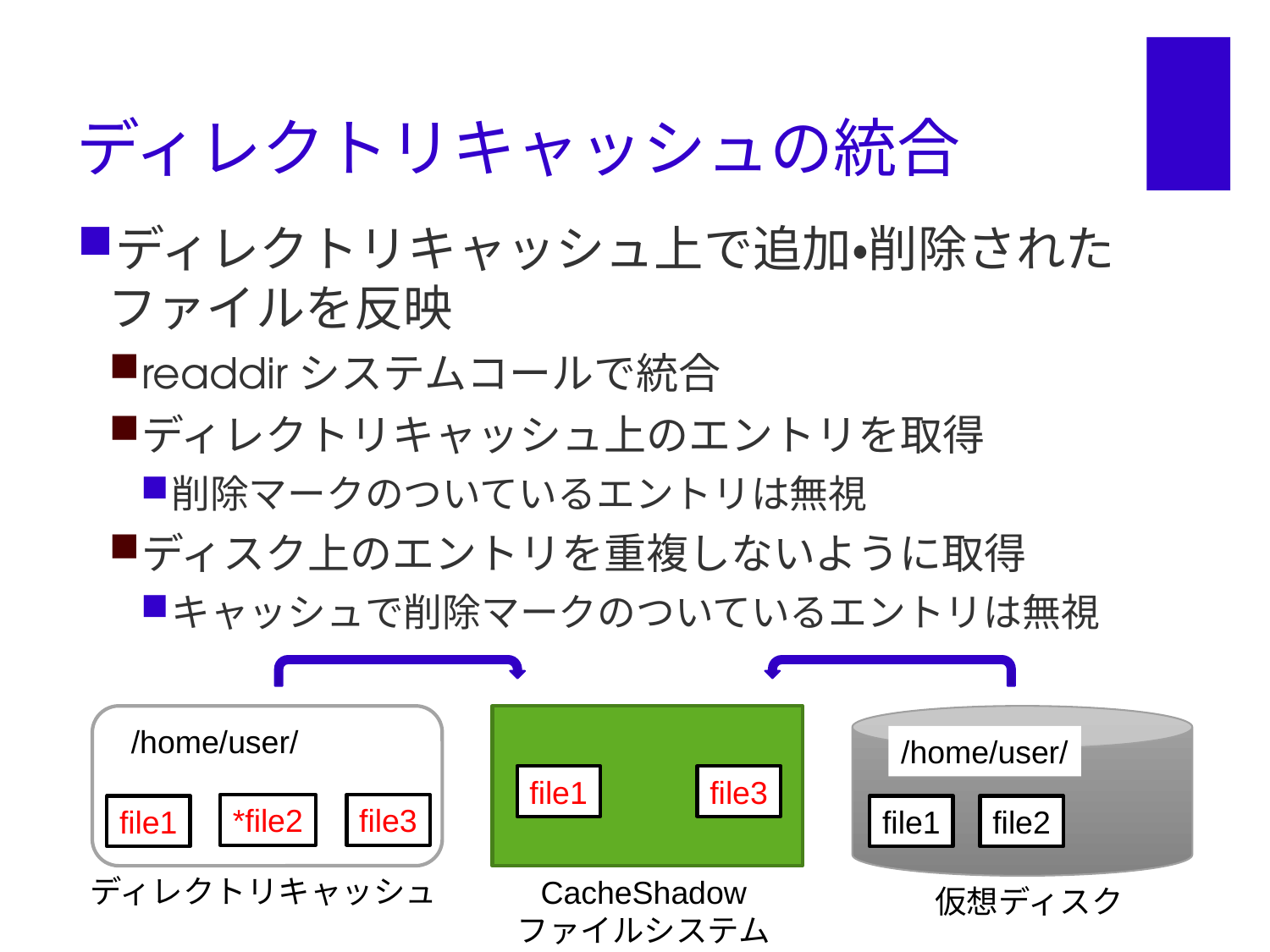

# ディレクトリキャッシュの統合
ディレクトリキャッシュ上で追加・削除されたファイルを反映
readdirシステムコールで統合
ディレクトリキャッシュ上のエントリを取得
削除マークのついているエントリは無視
ディスク上のエントリを重複しないように取得
キャッシュで削除マークのついているエントリは無視

/home/user/
/home/user/
file1
file3
*file2
file3
file1
file1
file2
ディレクトリキャッシュ
CacheShadow
ファイルシステム
仮想ディスク